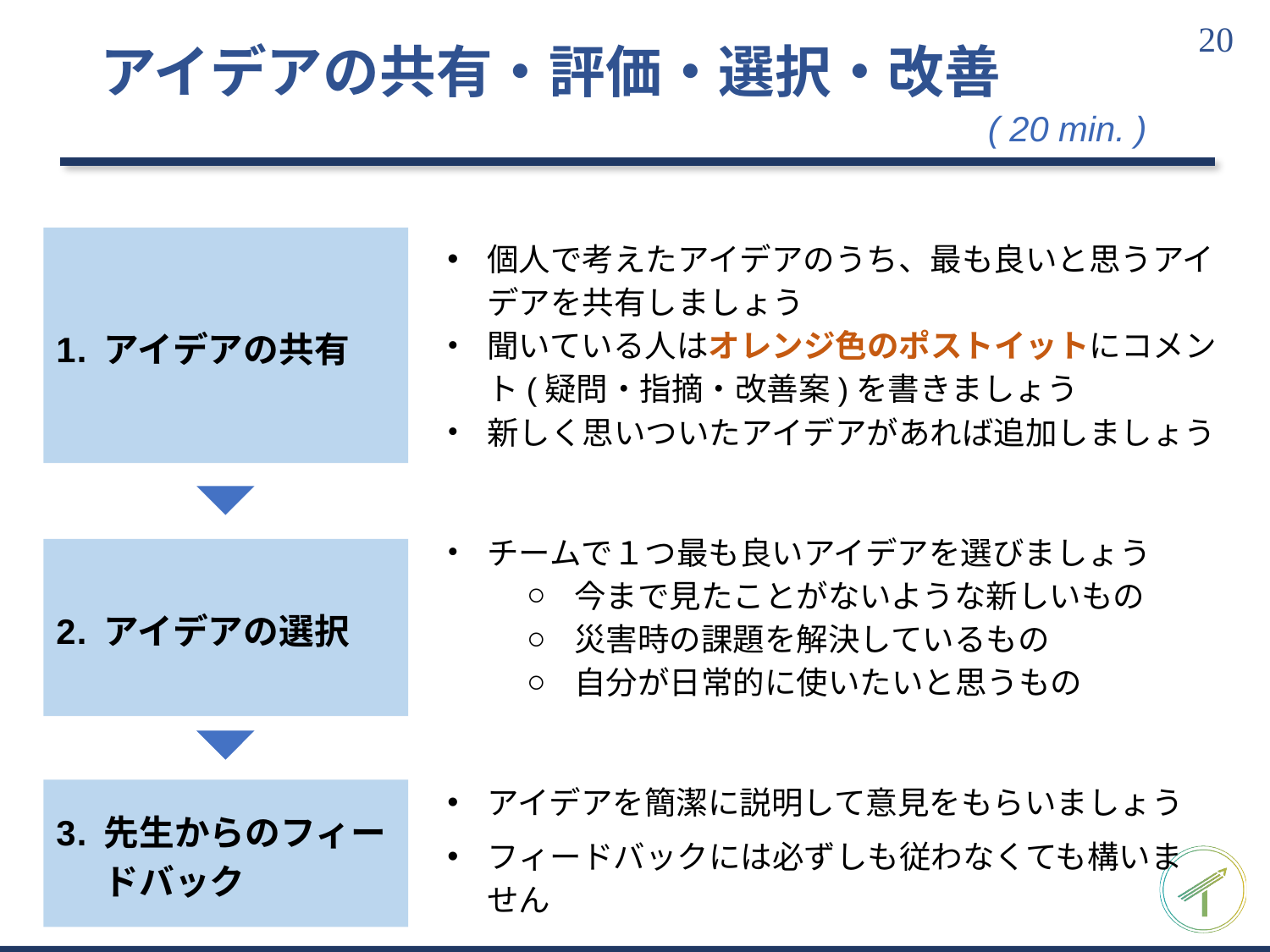

# アイデアの共有・評価・選択・改善
( 20 min. )
アイデアの共有
個人で考えたアイデアのうち、最も良いと思うアイデアを共有しましょう
聞いている人はオレンジ色のポストイットにコメント(疑問・指摘・改善案)を書きましょう
新しく思いついたアイデアがあれば追加しましょう

チームで１つ最も良いアイデアを選びましょう
今まで見たことがないような新しいもの
災害時の課題を解決しているもの
自分が日常的に使いたいと思うもの
アイデアの選択

アイデアを簡潔に説明して意見をもらいましょう
フィードバックには必ずしも従わなくても構いません
先生からのフィードバック